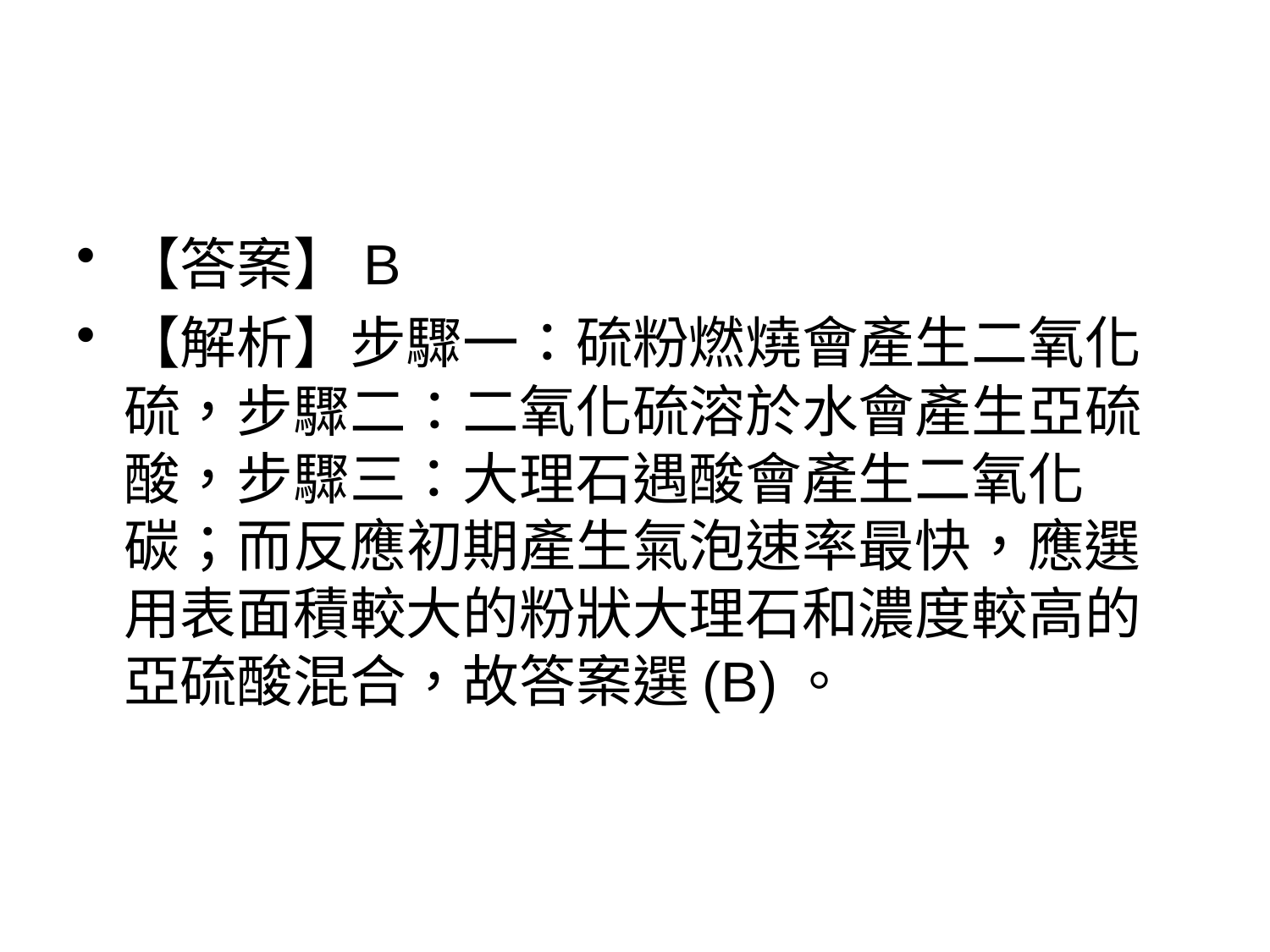

【答案】B
【解析】步驟一：硫粉燃燒會產生二氧化硫，步驟二：二氧化硫溶於水會產生亞硫酸，步驟三：大理石遇酸會產生二氧化碳；而反應初期產生氣泡速率最快，應選用表面積較大的粉狀大理石和濃度較高的亞硫酸混合，故答案選(B)。